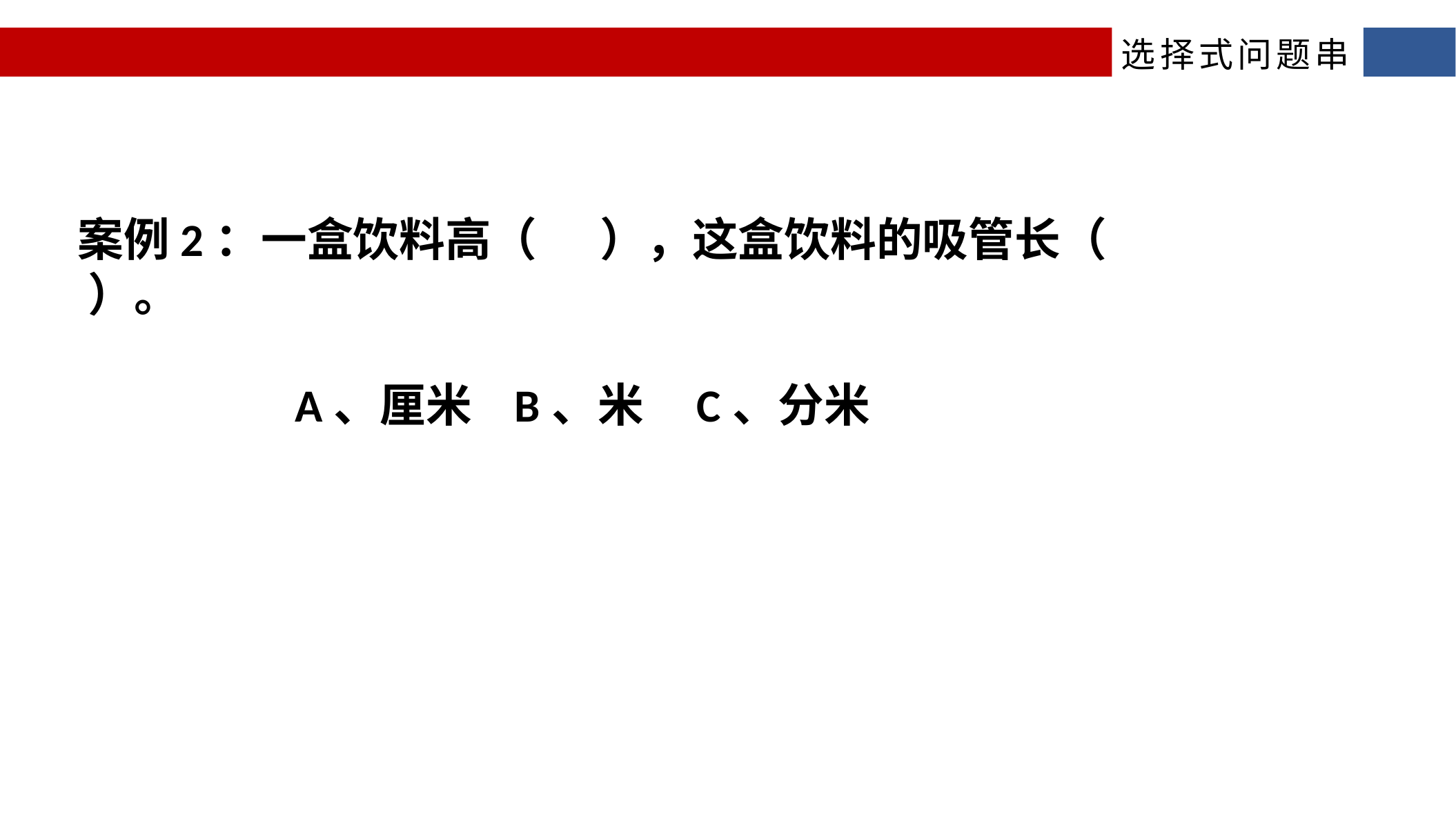

选择式问题串

案例2：一盒饮料高（      ），这盒饮料的吸管长（      ）。

                     A、厘米   B、米    C、分米